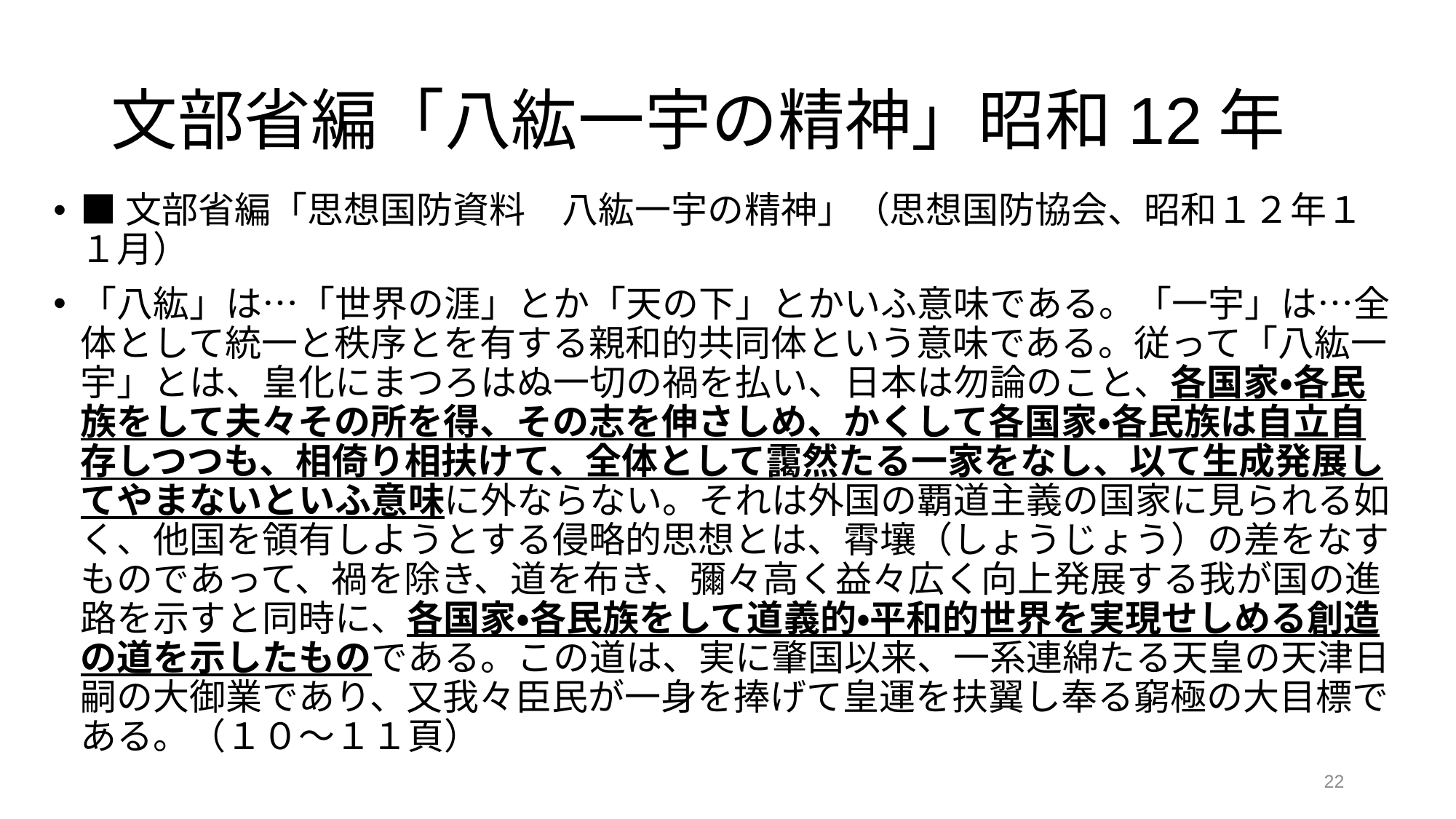

# 文部省編「八紘一宇の精神」昭和12年
■文部省編「思想国防資料　八紘一宇の精神」（思想国防協会、昭和１２年１１月）
「八紘」は…「世界の涯」とか「天の下」とかいふ意味である。「一宇」は…全体として統一と秩序とを有する親和的共同体という意味である。従って「八紘一宇」とは、皇化にまつろはぬ一切の禍を払い、日本は勿論のこと、各国家・各民族をして夫々その所を得、その志を伸さしめ、かくして各国家・各民族は自立自存しつつも、相倚り相扶けて、全体として靄然たる一家をなし、以て生成発展してやまないといふ意味に外ならない。それは外国の覇道主義の国家に見られる如く、他国を領有しようとする侵略的思想とは、霄壤（しょうじょう）の差をなすものであって、禍を除き、道を布き、彌々高く益々広く向上発展する我が国の進路を示すと同時に、各国家・各民族をして道義的・平和的世界を実現せしめる創造の道を示したものである。この道は、実に肇国以来、一系連綿たる天皇の天津日嗣の大御業であり、又我々臣民が一身を捧げて皇運を扶翼し奉る窮極の大目標である。（１０～１１頁）

22